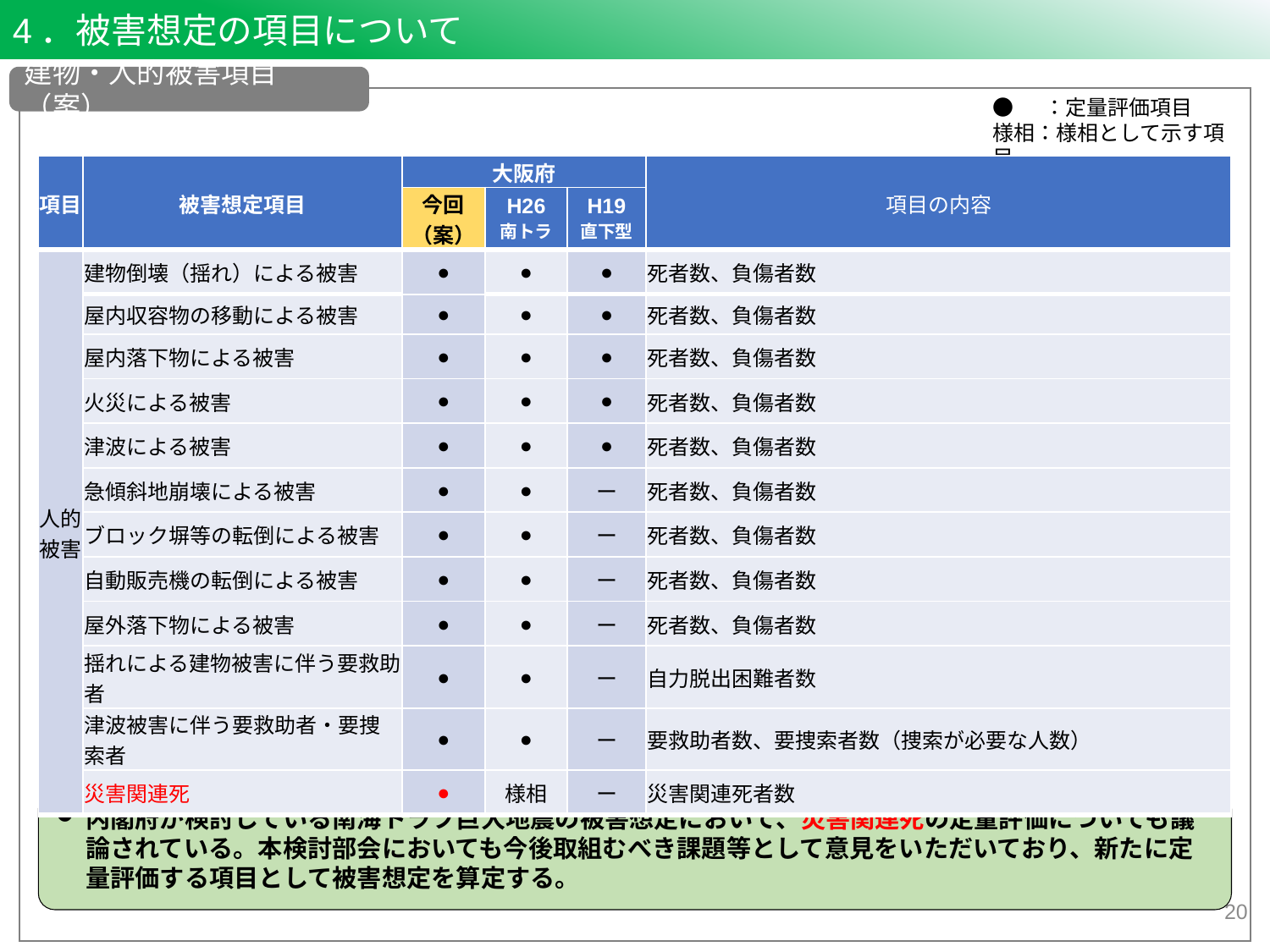

4．被害想定の項目について
建物・人的被害項目（案）
●　 ：定量評価項目
様相：様相として示す項目

| 項目 | 被害想定項目 | 大阪府 |  |  | 項目の内容 |
| --- | --- | --- | --- | --- | --- |
|  |  | 今回 （案） | H26 南トラ | H19 直下型 |  |
| 人的被害 | 建物倒壊（揺れ）による被害 | ● | ● | ● | 死者数、負傷者数 |
|  | 屋内収容物の移動による被害 | ● | ● | ● | 死者数、負傷者数 |
|  | 屋内落下物による被害 | ● | ● | ● | 死者数、負傷者数 |
|  | 火災による被害 | ● | ● | ● | 死者数、負傷者数 |
|  | 津波による被害 | ● | ● | ● | 死者数、負傷者数 |
|  | 急傾斜地崩壊による被害 | ● | ● | ー | 死者数、負傷者数 |
|  | ブロック塀等の転倒による被害 | ● | ● | ー | 死者数、負傷者数 |
|  | 自動販売機の転倒による被害 | ● | ● | ー | 死者数、負傷者数 |
|  | 屋外落下物による被害 | ● | ● | ー | 死者数、負傷者数 |
|  | 揺れによる建物被害に伴う要救助者 | ● | ● | ー | 自力脱出困難者数 |
|  | 津波被害に伴う要救助者・要捜索者 | ● | ● | ー | 要救助者数、要捜索者数（捜索が必要な人数） |
|  | 災害関連死 | ● | 様相 | ー | 災害関連死者数 |
内閣府が検討している南海トラフ巨大地震の被害想定において、災害関連死の定量評価についても議論されている。本検討部会においても今後取組むべき課題等として意見をいただいており、新たに定量評価する項目として被害想定を算定する。
20